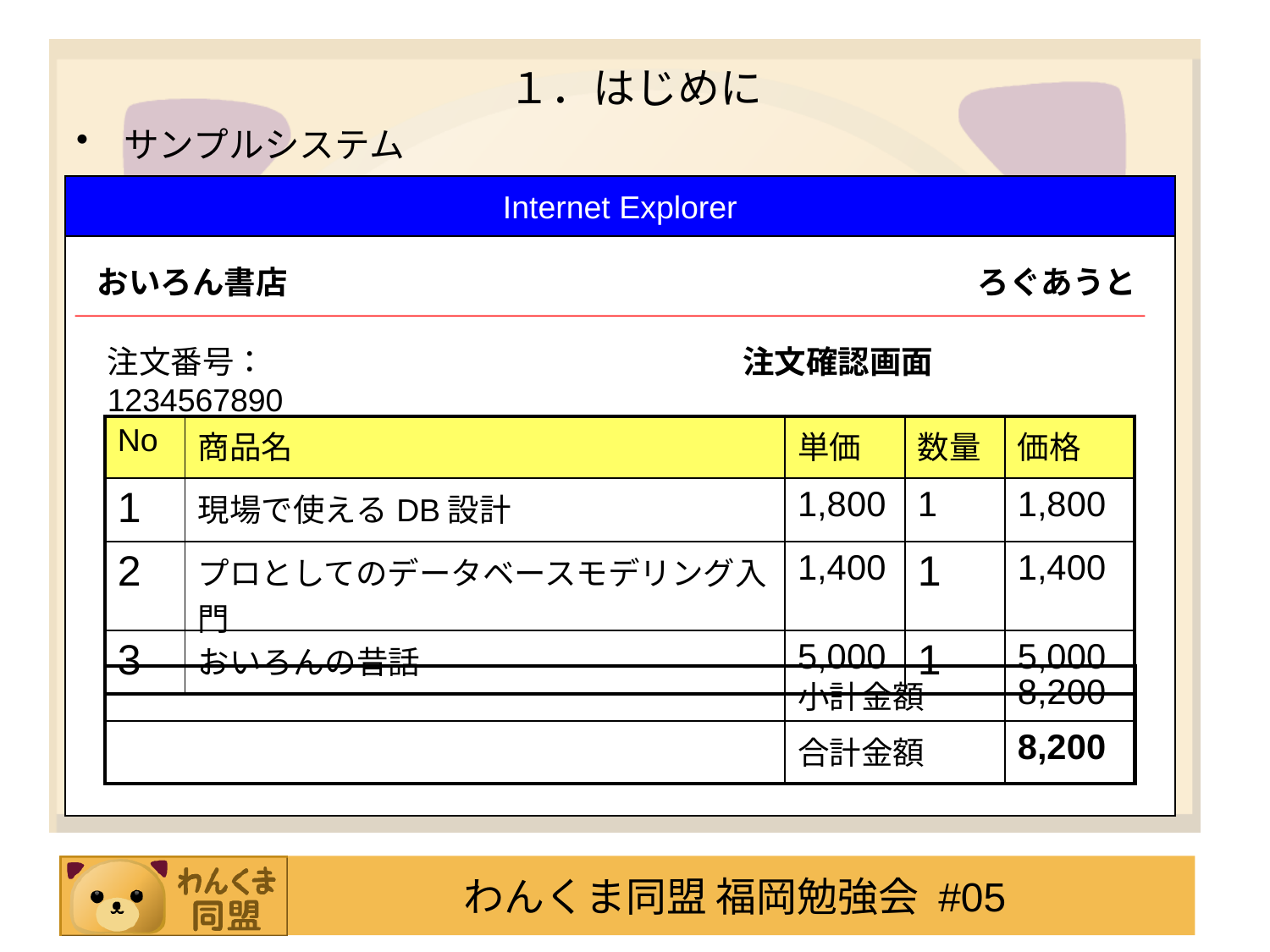

# １．はじめに
サンプルシステム

Internet Explorer
おいろん書店
ろぐあうと

注文番号：1234567890
　　　　　　　　　　　　　　　　　　　　注文確認画面
| No | 商品名 | 単価 | 数量 | 価格 |
| --- | --- | --- | --- | --- |
| 1 | 現場で使えるDB設計 | 1,800 | 1 | 1,800 |
| 2 | プロとしてのデータベースモデリング入門 | 1,400 | 1 | 1,400 |
| 3 | おいろんの昔話 | 5,000 | 1 | 5,000 |
|  | 小計金額 | 8,200 |
| --- | --- | --- |
|  | 合計金額 | 8,200 |